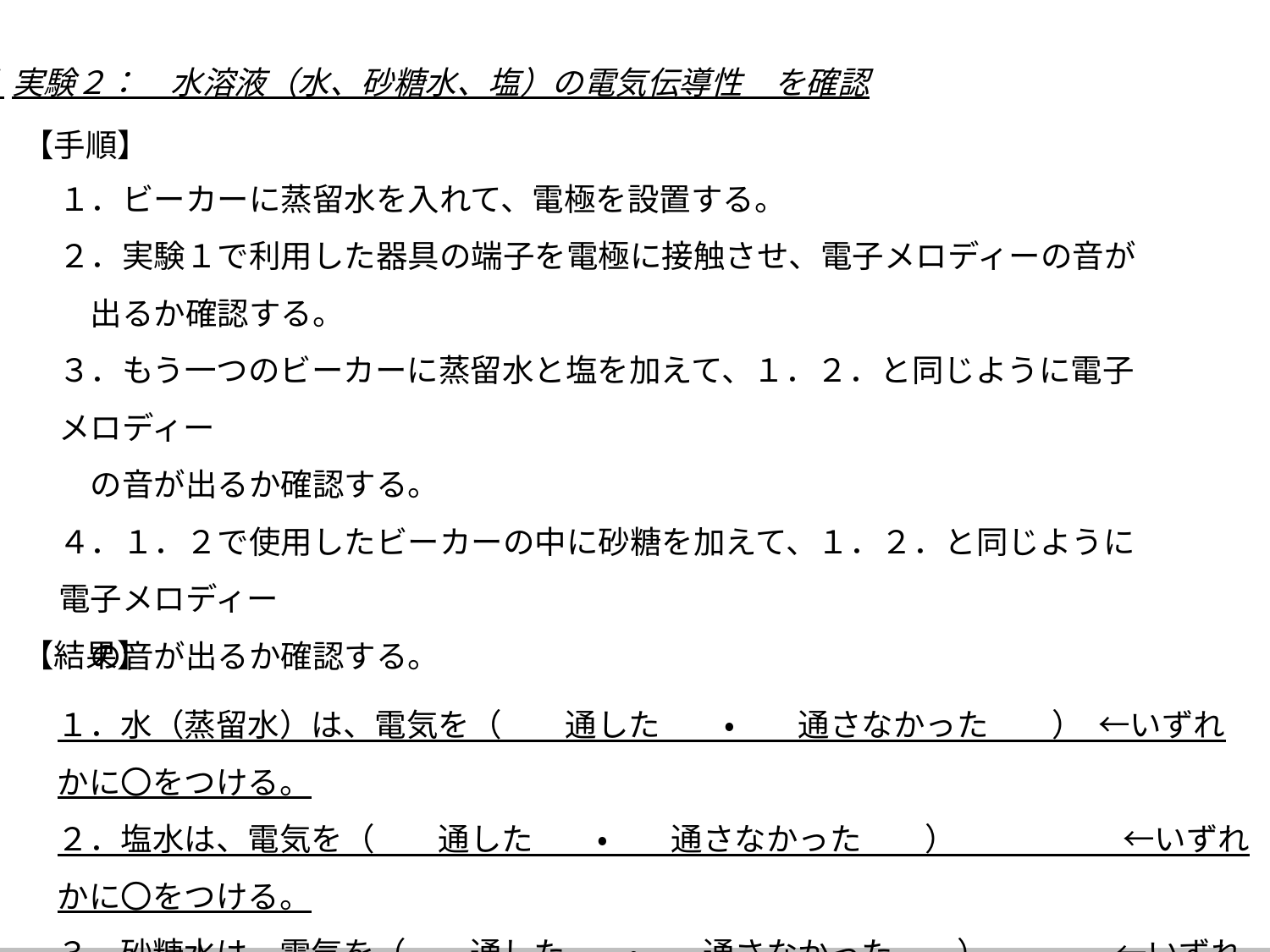

■ 実験２：　水溶液（水、砂糖水、塩）の電気伝導性　を確認
【手順】
１．ビーカーに蒸留水を入れて、電極を設置する。
２．実験１で利用した器具の端子を電極に接触させ、電子メロディーの音が
　出るか確認する。
３．もう一つのビーカーに蒸留水と塩を加えて、１．２．と同じように電子メロディー
　の音が出るか確認する。
４．１．２で使用したビーカーの中に砂糖を加えて、１．２．と同じように電子メロディー
　の音が出るか確認する。
【結果】
１．水（蒸留水）は、電気を（　　通した　　・　　通さなかった　　）  ←いずれかに〇をつける。
２．塩水は、電気を（　　通した　　・　　通さなかった　　）　　　　　 ←いずれかに〇をつける。
３．砂糖水は、電気を（　　通した　　・　　通さなかった　　）　　　　←いずれかに〇をつける。